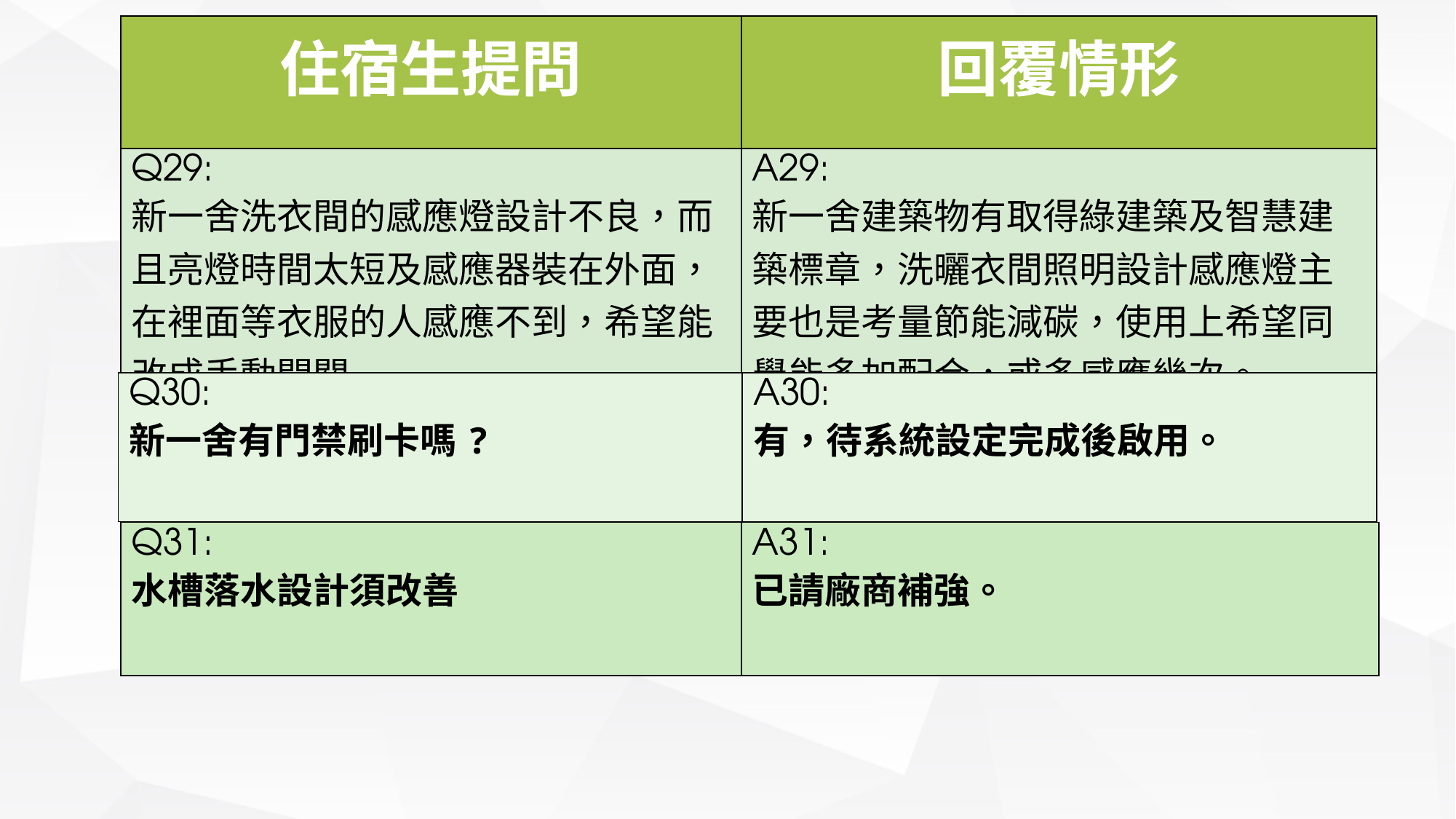

| 住宿生提問 | 回覆情形 |
| --- | --- |
| Q29: 新一舍洗衣間的感應燈設計不良，而且亮燈時間太短及感應器裝在外面，在裡面等衣服的人感應不到，希望能改成手動開關 | A29: 新一舍建築物有取得綠建築及智慧建築標章，洗曬衣間照明設計感應燈主要也是考量節能減碳，使用上希望同學能多加配合，或多感應幾次。 |
| Q30: 新一舍有門禁刷卡嗎? | A30: 有，待系統設定完成後啟用。 |
| --- | --- |
| Q31: 水槽落水設計須改善 | A31: 已請廠商補強。 |
| --- | --- |